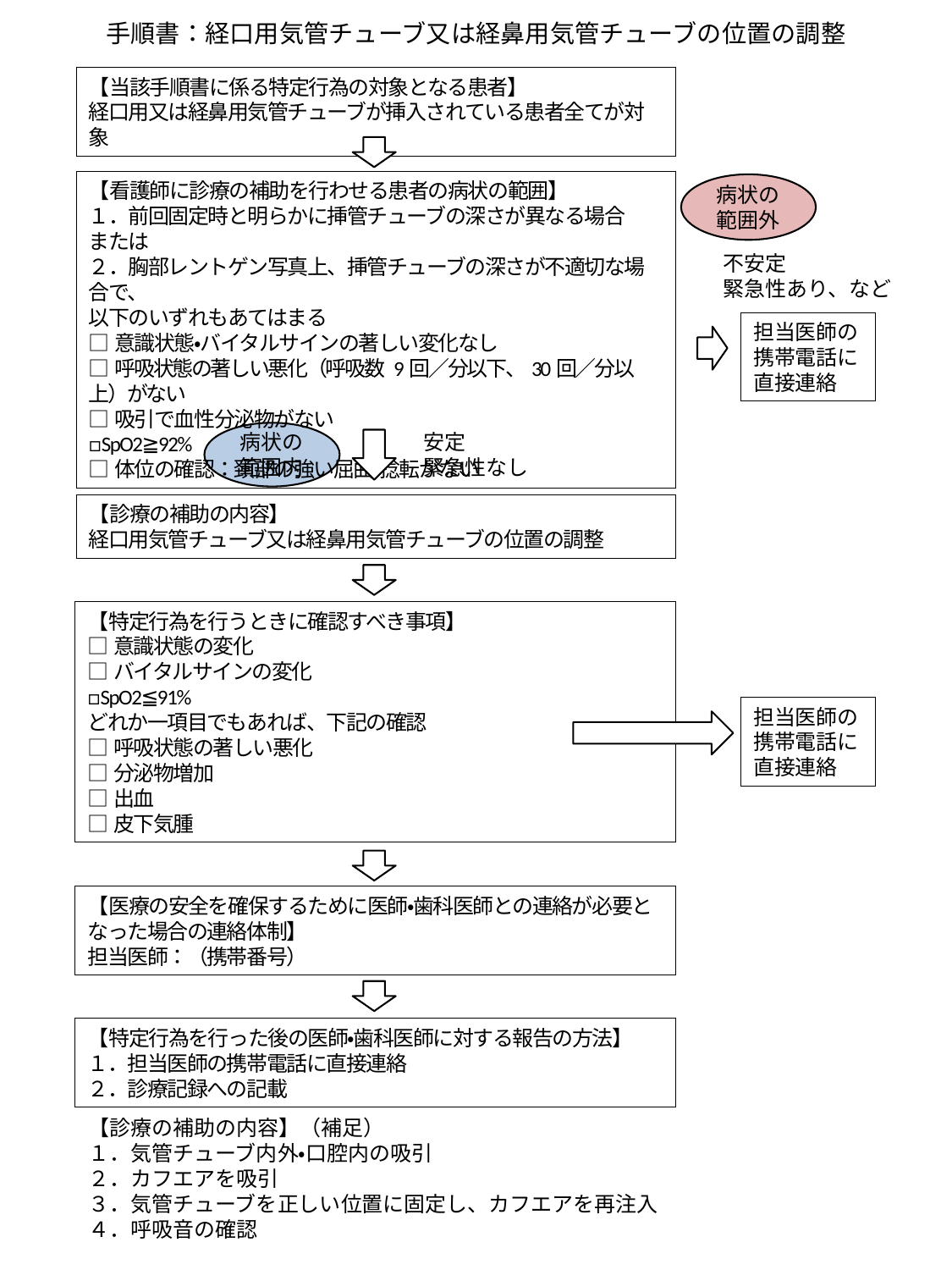

手順書：経口用気管チューブ又は経鼻用気管チューブの位置の調整
【当該手順書に係る特定行為の対象となる患者】
経口用又は経鼻用気管チューブが挿入されている患者全てが対象

【看護師に診療の補助を行わせる患者の病状の範囲】
１．前回固定時と明らかに挿管チューブの深さが異なる場合　または
２．胸部レントゲン写真上、挿管チューブの深さが不適切な場合で、
以下のいずれもあてはまる
□意識状態・バイタルサインの著しい変化なし
□呼吸状態の著しい悪化（呼吸数 9回／分以下、30回／分以上）がない
□吸引で血性分泌物がない
□SpO2≧92%
□体位の確認：頚部の強い屈曲・捻転がない
病状の
範囲外
不安定
緊急性あり、など
担当医師の
携帯電話に
直接連絡

安定
緊急性なし
病状の
範囲内

【診療の補助の内容】
経口用気管チューブ又は経鼻用気管チューブの位置の調整

【特定行為を行うときに確認すべき事項】
□意識状態の変化
□バイタルサインの変化
□SpO2≦91%
どれか一項目でもあれば、下記の確認
□呼吸状態の著しい悪化
□分泌物増加
□出血
□皮下気腫
担当医師の
携帯電話に
直接連絡

【医療の安全を確保するために医師・歯科医師との連絡が必要となった場合の連絡体制】
担当医師：（携帯番号）

【特定行為を行った後の医師・歯科医師に対する報告の方法】
１．担当医師の携帯電話に直接連絡
２．診療記録への記載
【診療の補助の内容】（補足）
１．気管チューブ内外・口腔内の吸引
２．カフエアを吸引
３．気管チューブを正しい位置に固定し、カフエアを再注入
４．呼吸音の確認